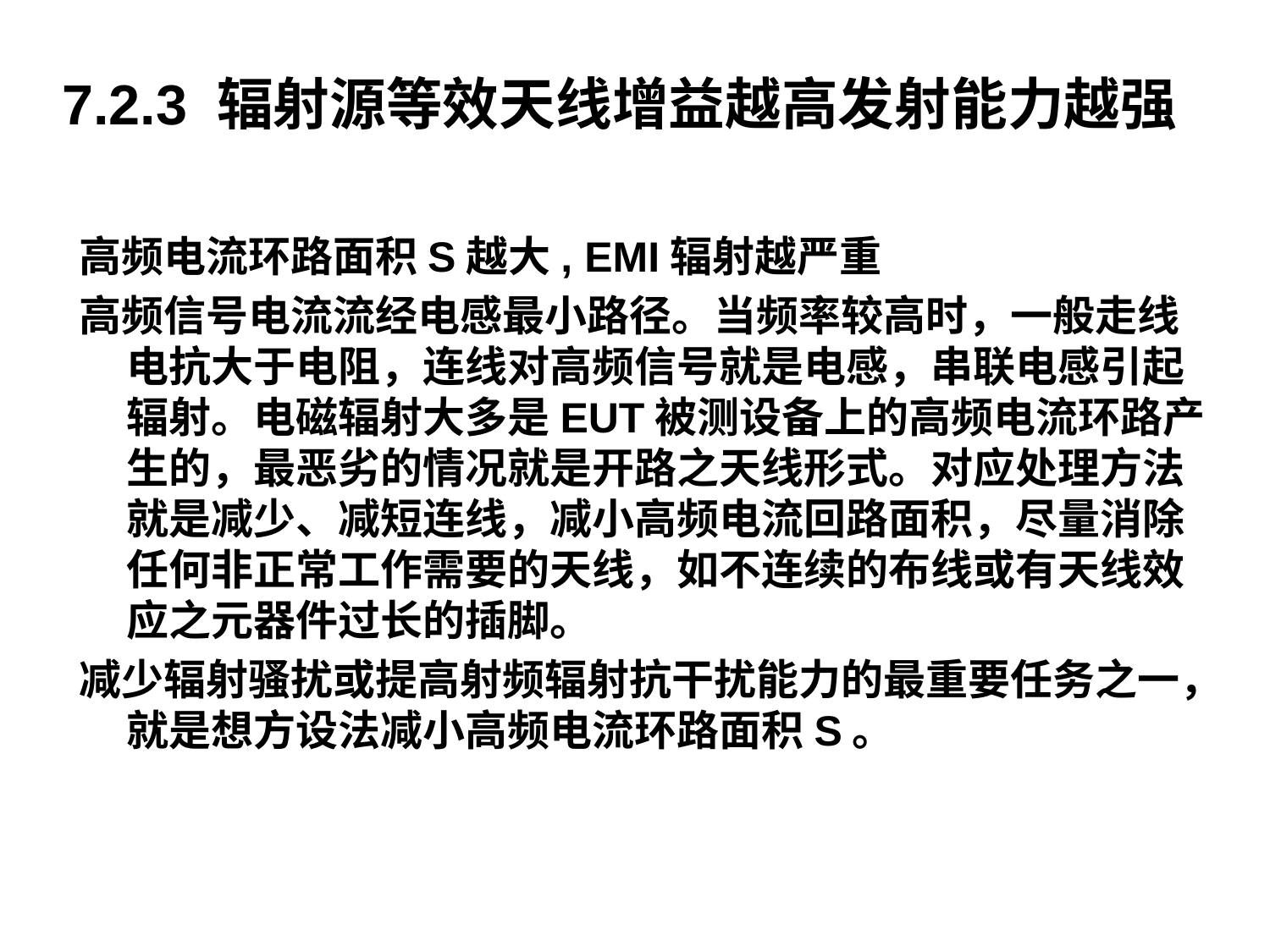

# 7.2.3 辐射源等效天线增益越高发射能力越强
高频电流环路面积S越大, EMI辐射越严重
高频信号电流流经电感最小路径。当频率较高时，一般走线电抗大于电阻，连线对高频信号就是电感，串联电感引起辐射。电磁辐射大多是EUT被测设备上的高频电流环路产生的，最恶劣的情况就是开路之天线形式。对应处理方法就是减少、减短连线，减小高频电流回路面积，尽量消除任何非正常工作需要的天线，如不连续的布线或有天线效应之元器件过长的插脚。
减少辐射骚扰或提高射频辐射抗干扰能力的最重要任务之一，就是想方设法减小高频电流环路面积S。

27